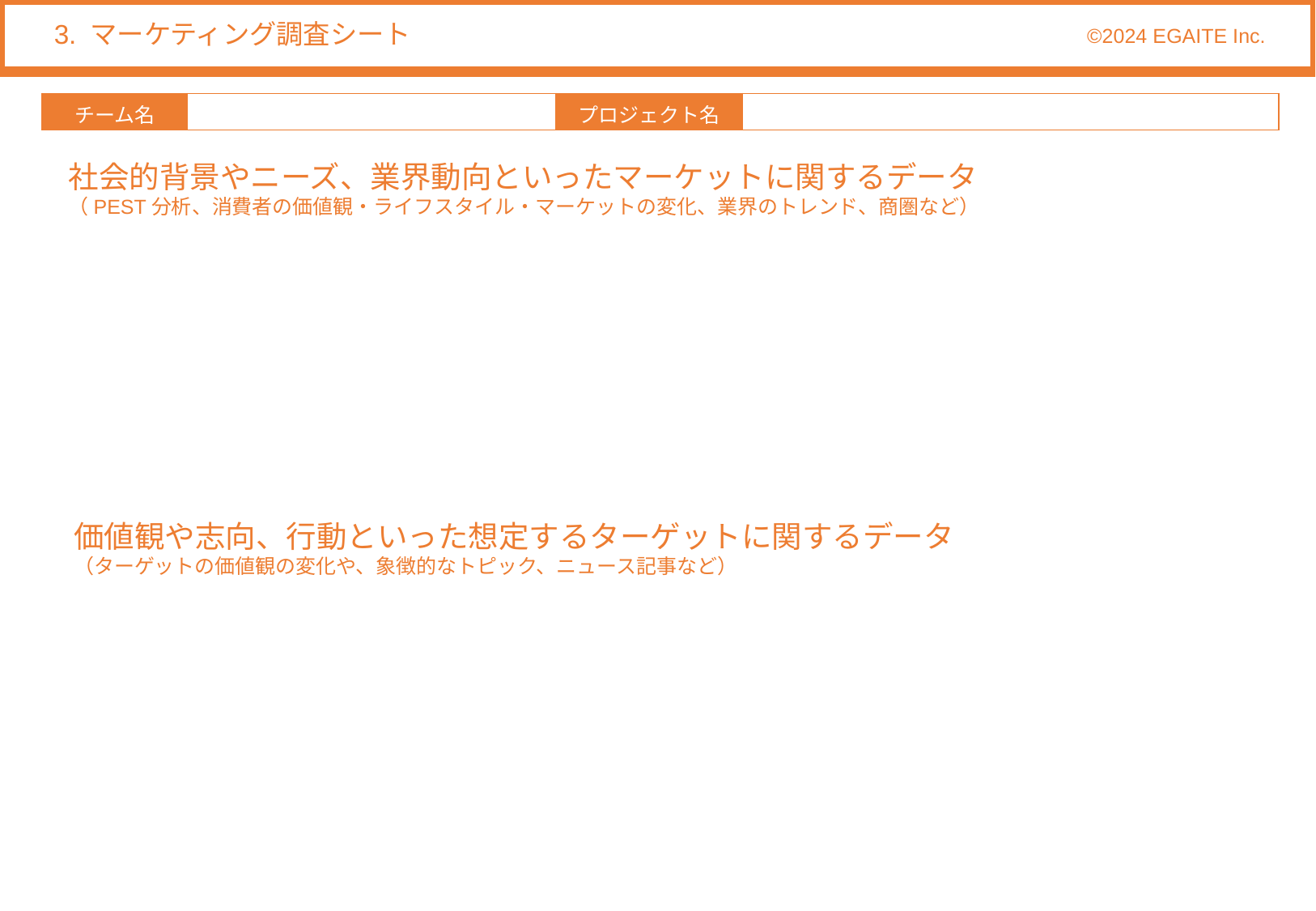

3. マーケティング調査シート

社会的背景やニーズ、業界動向といったマーケットに関するデータ
（PEST分析、消費者の価値観・ライフスタイル・マーケットの変化、業界のトレンド、商圏など）
価値観や志向、行動といった想定するターゲットに関するデータ
（ターゲットの価値観の変化や、象徴的なトピック、ニュース記事など）